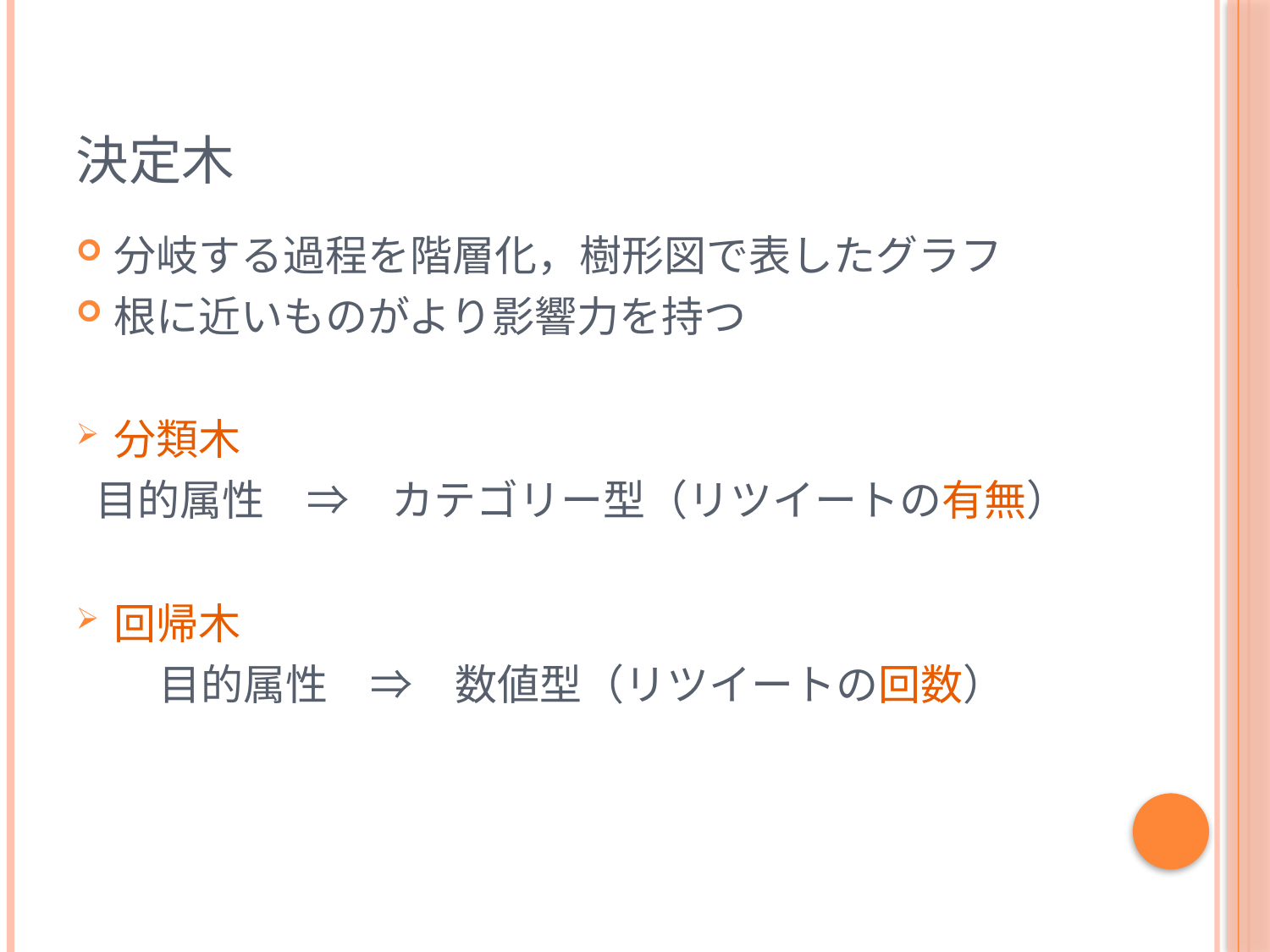

# 決定木
分岐する過程を階層化，樹形図で表したグラフ
根に近いものがより影響力を持つ

分類木
目的属性　⇒　カテゴリー型（リツイートの有無）

回帰木
目的属性　⇒　数値型（リツイートの回数）